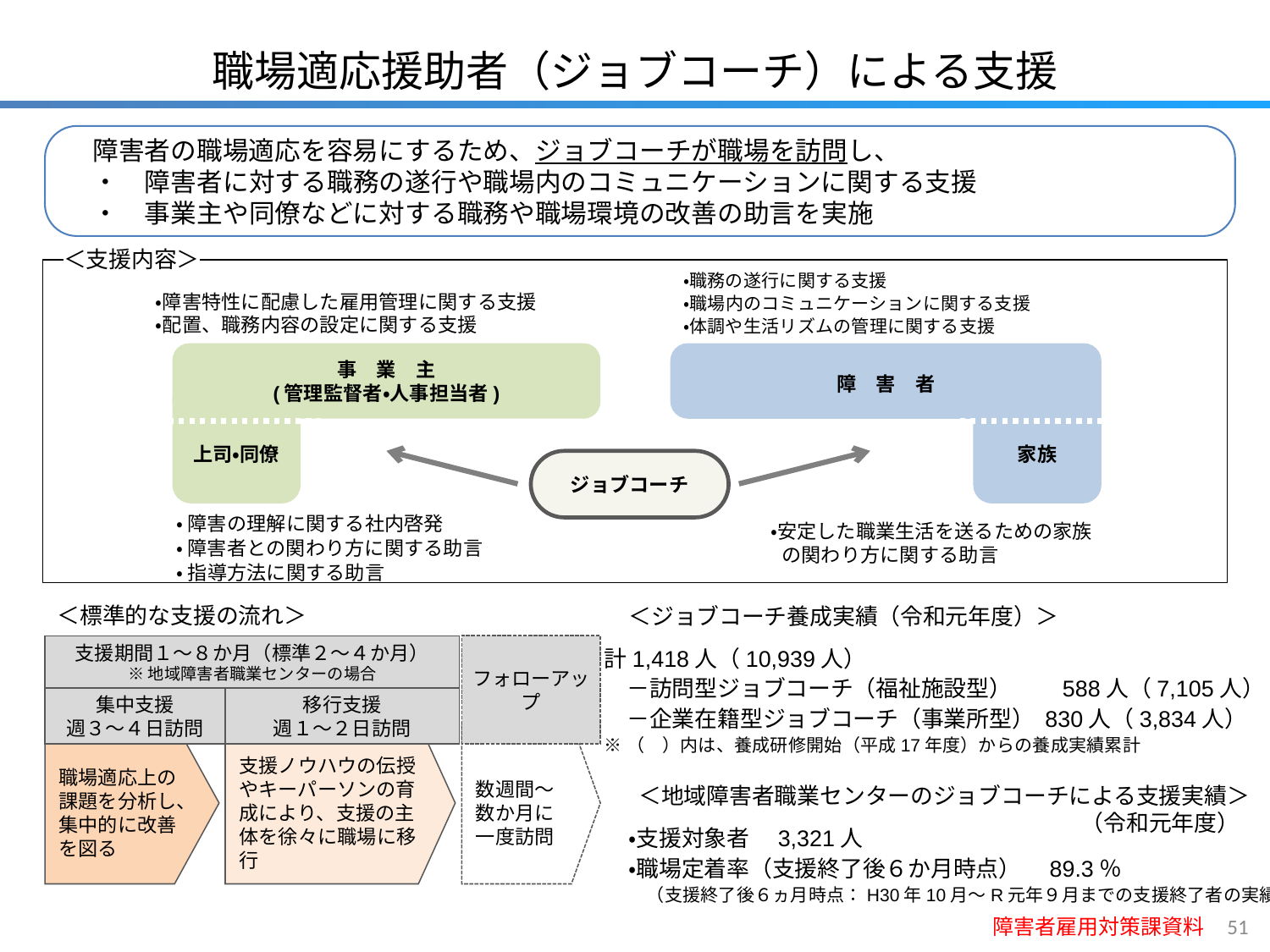

# 職場適応援助者（ジョブコーチ）による支援

　障害者の職場適応を容易にするため、ジョブコーチが職場を訪問し、
　・　障害者に対する職務の遂行や職場内のコミュニケーションに関する支援
　・　事業主や同僚などに対する職務や職場環境の改善の助言を実施
＜支援内容＞

・職務の遂行に関する支援
・職場内のコミュニケーションに関する支援
・体調や生活リズムの管理に関する支援
・障害特性に配慮した雇用管理に関する支援
・配置、職務内容の設定に関する支援
事　業　主
(管理監督者・人事担当者)
障　害　者

家族

上司・同僚
ジョブコーチ
・ 障害の理解に関する社内啓発
・ 障害者との関わり方に関する助言
・ 指導方法に関する助言
・安定した職業生活を送るための家族の関わり方に関する助言
＜標準的な支援の流れ＞
＜ジョブコーチ養成実績（令和元年度）＞
支援期間１～８か月（標準２～４か月）
※地域障害者職業センターの場合
フォローアップ
集中支援
週３～４日訪問
移行支援
週１～２日訪問

職場適応上の課題を分析し、
集中的に改善を図る

支援ノウハウの伝授やキーパーソンの育成により、支援の主体を徐々に職場に移行

数週間～
数か月に
一度訪問
計1,418人（10,939人）
　－訪問型ジョブコーチ（福祉施設型）　　588人（7,105人）
　－企業在籍型ジョブコーチ（事業所型） 830人（3,834人）
※（　）内は、養成研修開始（平成17年度）からの養成実績累計
＜地域障害者職業センターのジョブコーチによる支援実績＞
（令和元年度）
・支援対象者　3,321人
・職場定着率（支援終了後６か月時点）　89.3％
　（支援終了後６ヵ月時点：H30年10月～R元年９月までの支援終了者の実績）
障害者雇用対策課資料
51